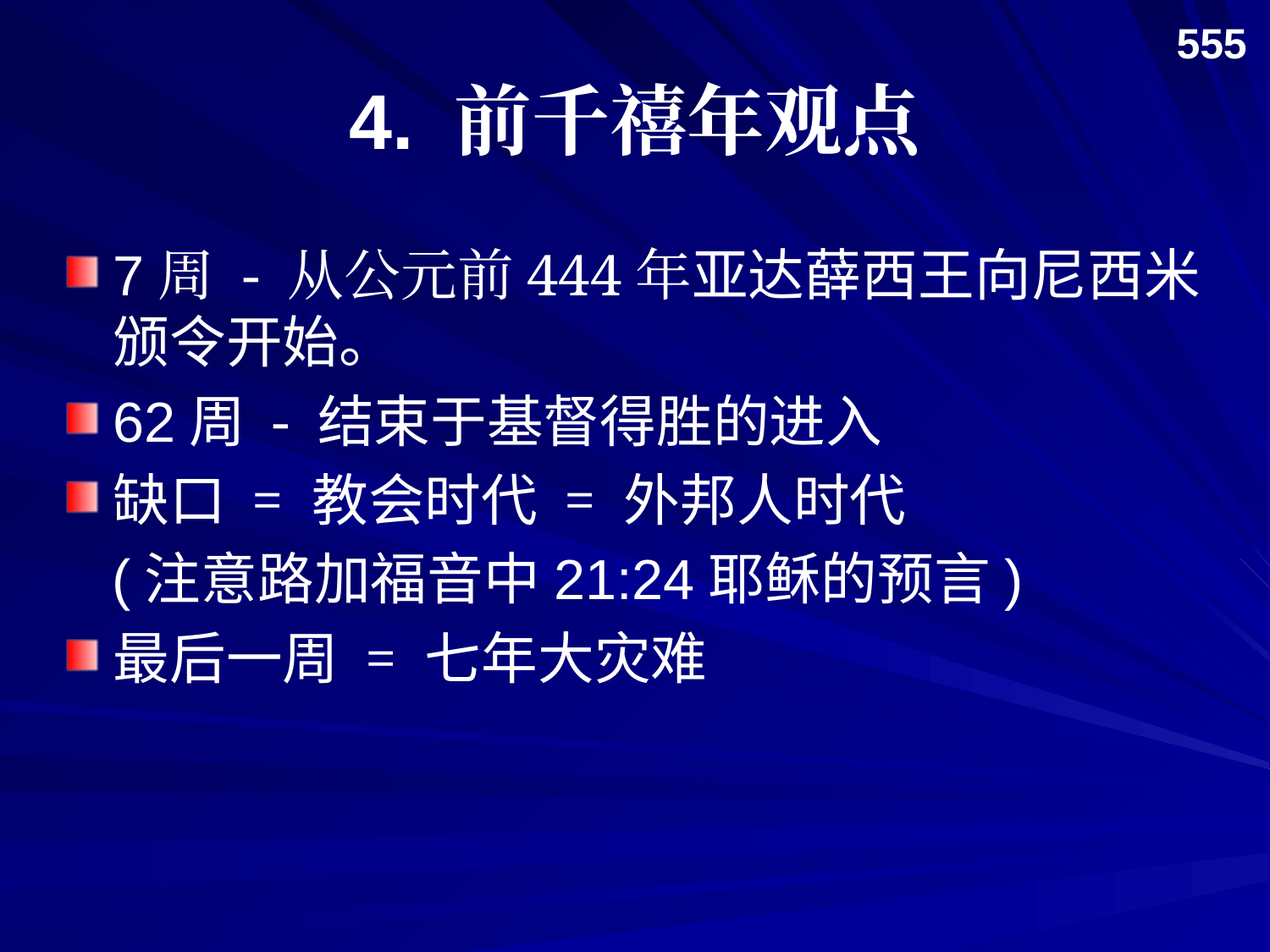

555
# 4. 前千禧年观点
7周 - 从公元前444年亚达薛西王向尼西米颁令开始。
62周 - 结束于基督得胜的进入
缺口 = 教会时代 = 外邦人时代
   (注意路加福音中21:24耶稣的预言)
最后一周 = 七年大灾难